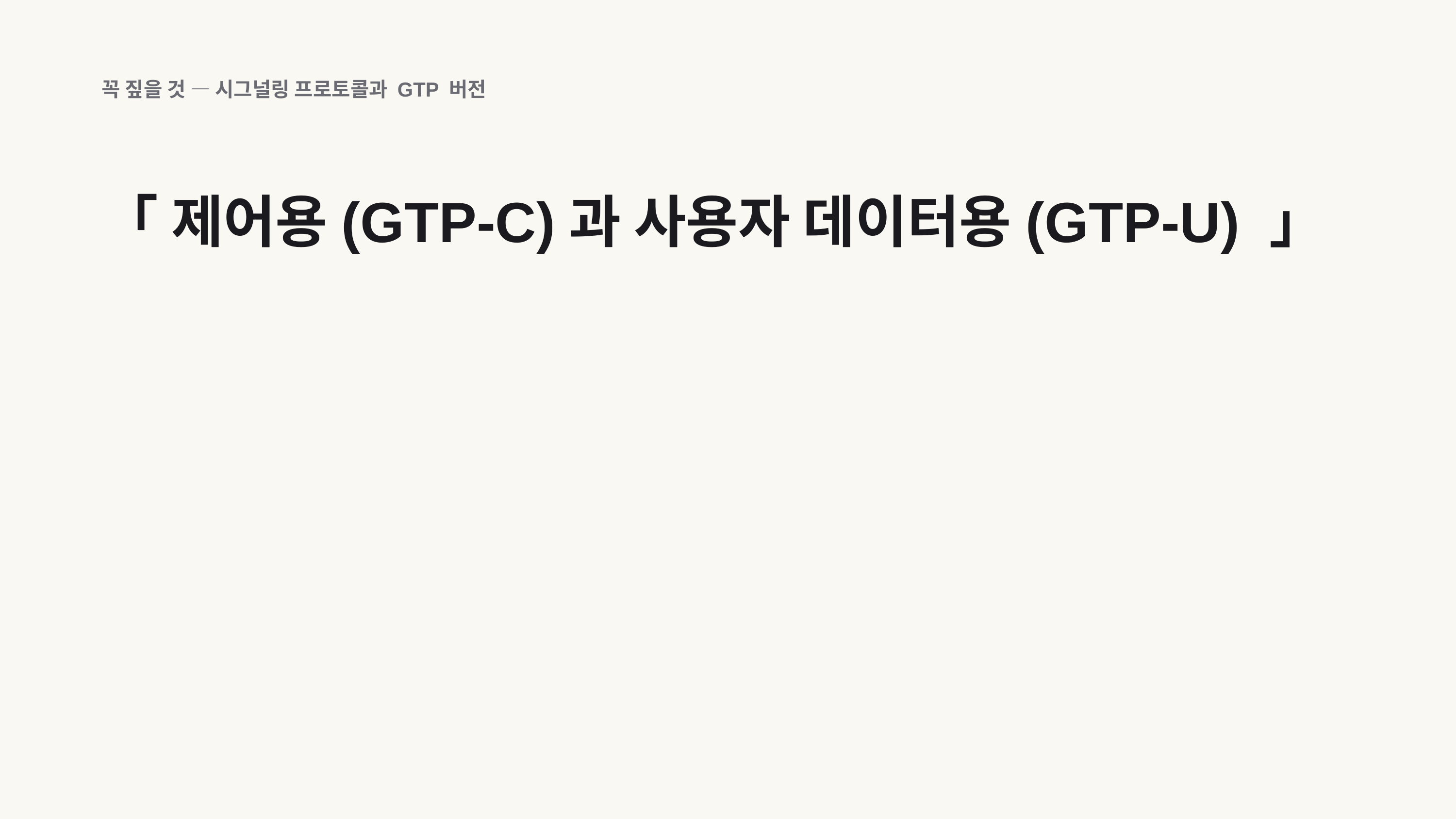

꼭 짚을 것 — 시그널링 프로토콜과 GTP 버전
「 제어용(GTP-C)과 사용자 데이터용(GTP-U) 」